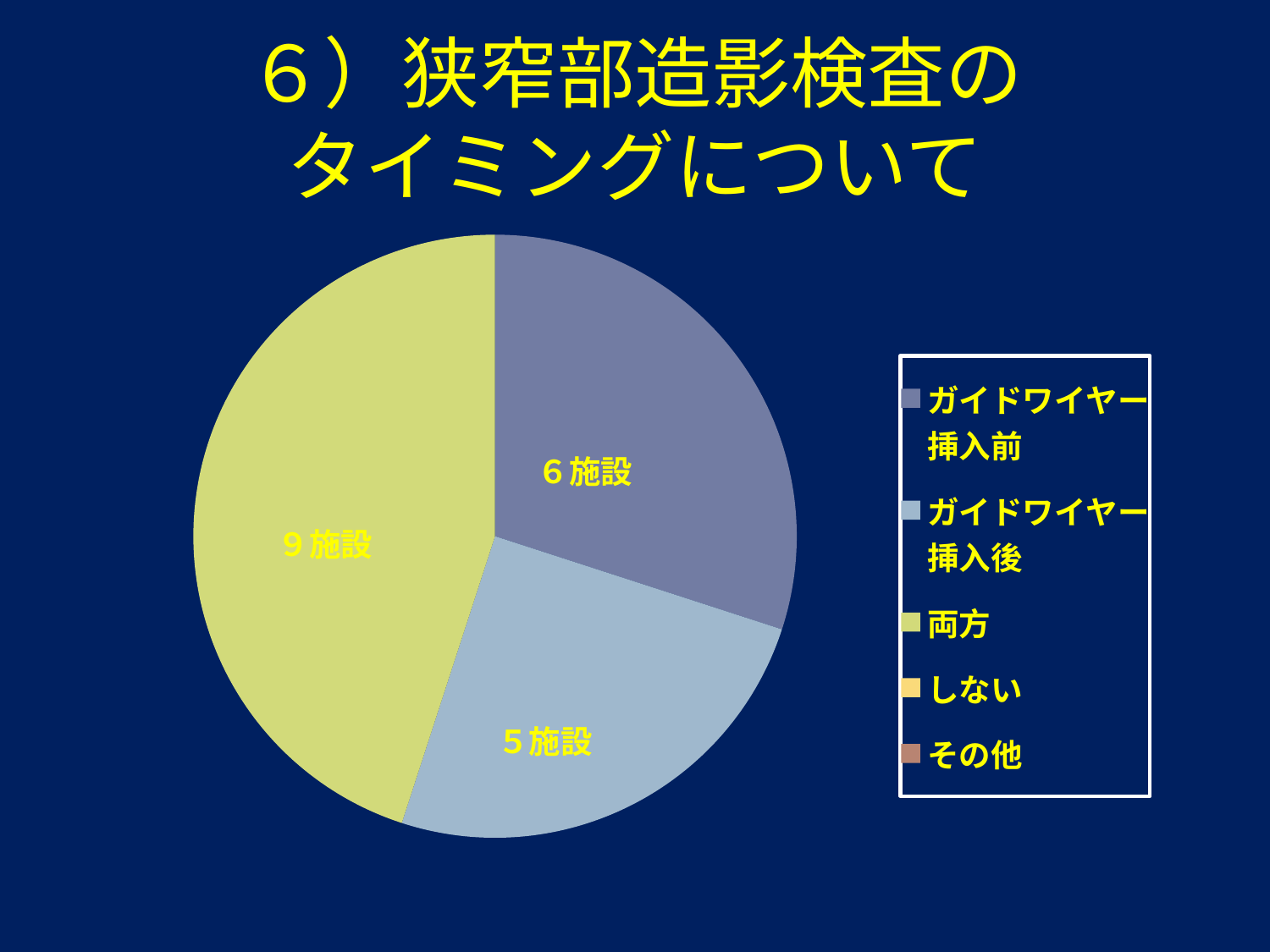

# ６）狭窄部造影検査の タイミングについて

### Chart

| Category | 施設 |
|---|---|
| ガイドワイヤー挿入前 | 6.0 |
| ガイドワイヤー挿入後 | 5.0 |
| 両方 | 9.0 |
| しない | 0.0 |
| その他 | 0.0 |
６施設
５施設